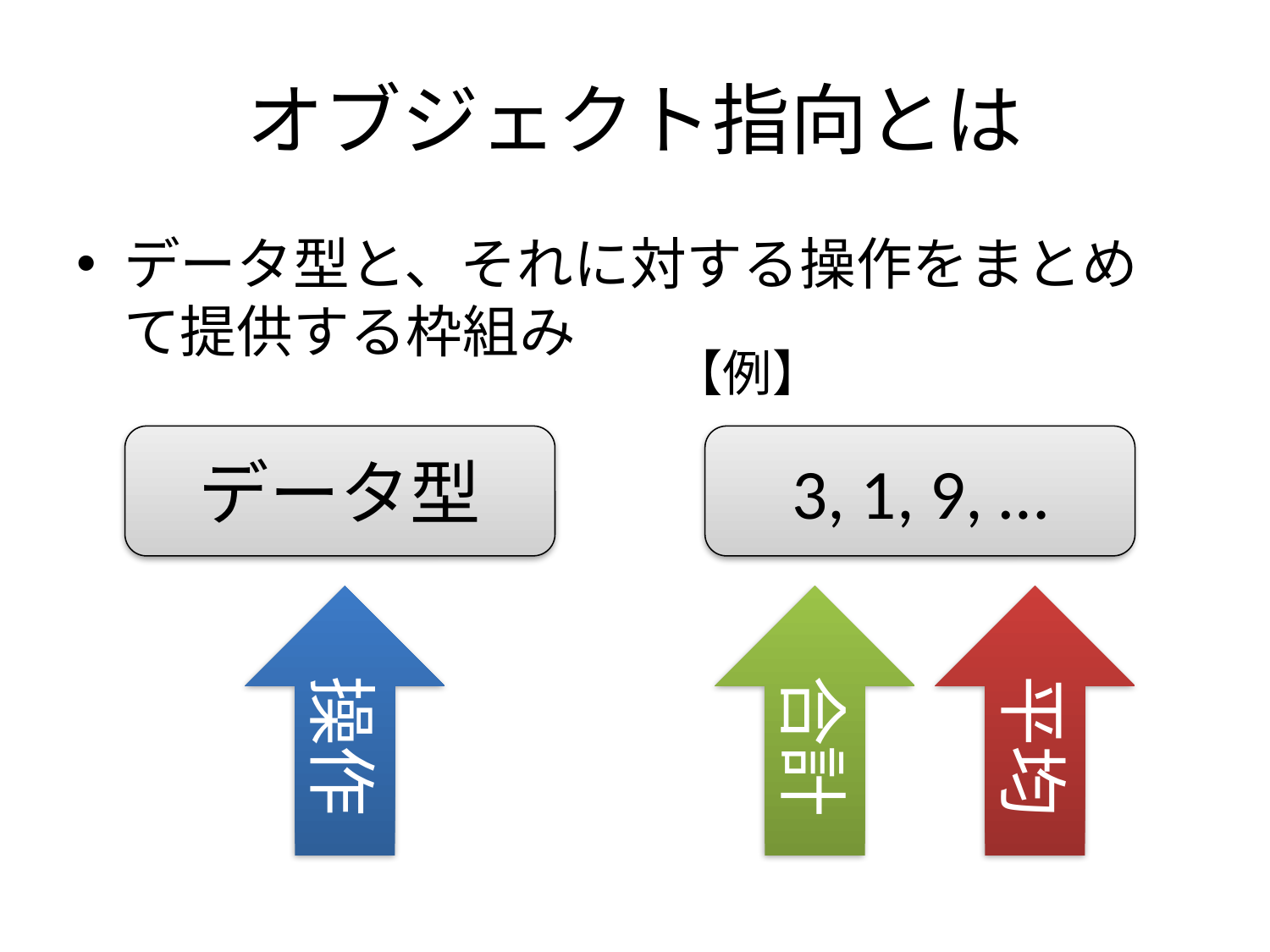

# オブジェクト指向とは
データ型と、それに対する操作をまとめて提供する枠組み
【例】
データ型
3, 1, 9, …
操作
合計
平均